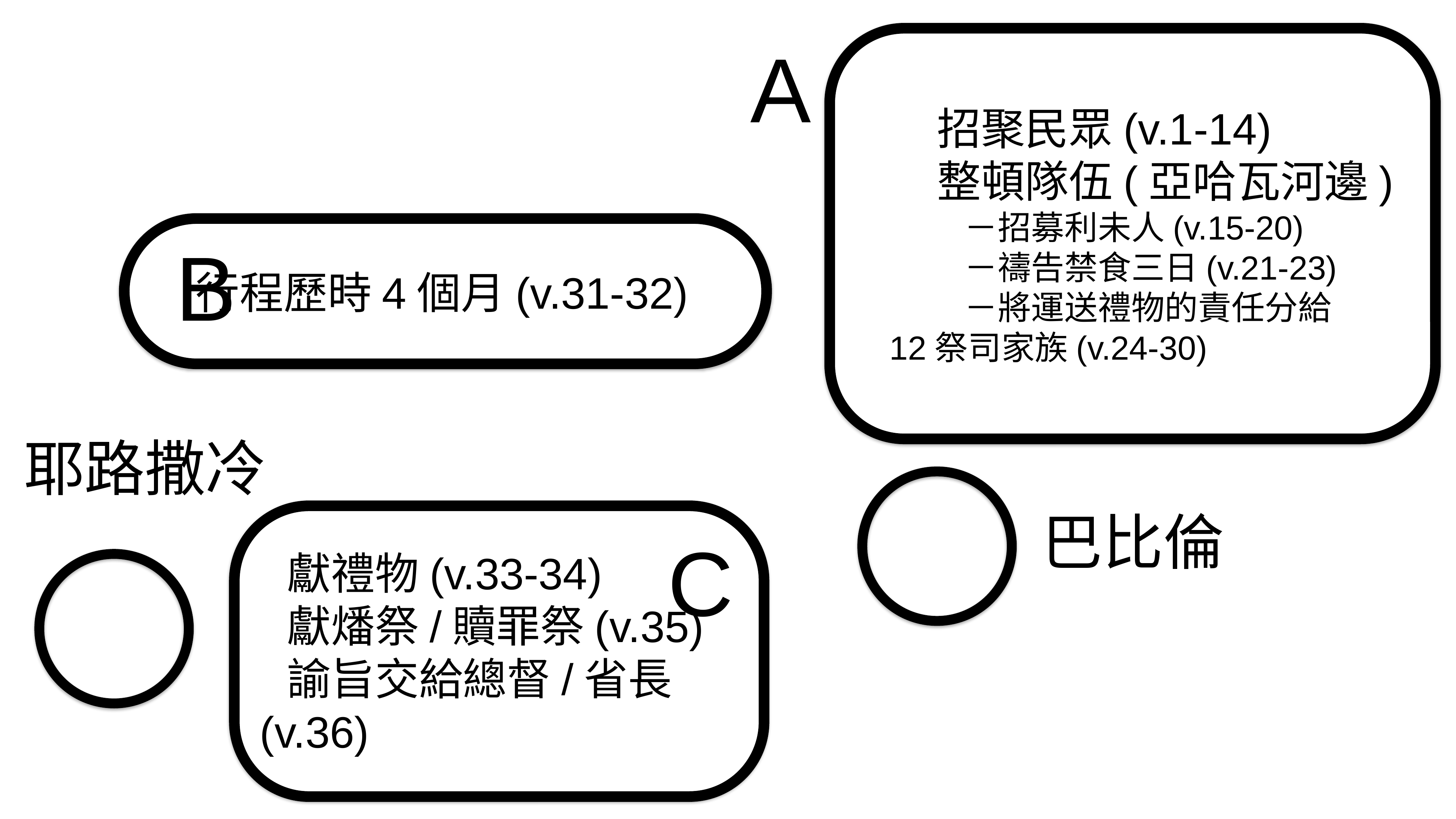

A
招聚民眾(v.1-14)
整頓隊伍(亞哈瓦河邊)
－招募利未人(v.15-20)
－禱告禁食三日(v.21-23)
－將運送禮物的責任分給
12祭司家族(v.24-30)

以斯拉
從巴比倫到耶路撒冷
行程歷時4個月(v.31-32)
B
耶路撒冷

巴比倫
獻禮物(v.33-34)
獻燔祭/贖罪祭(v.35)
諭旨交給總督/省長(v.36)
C